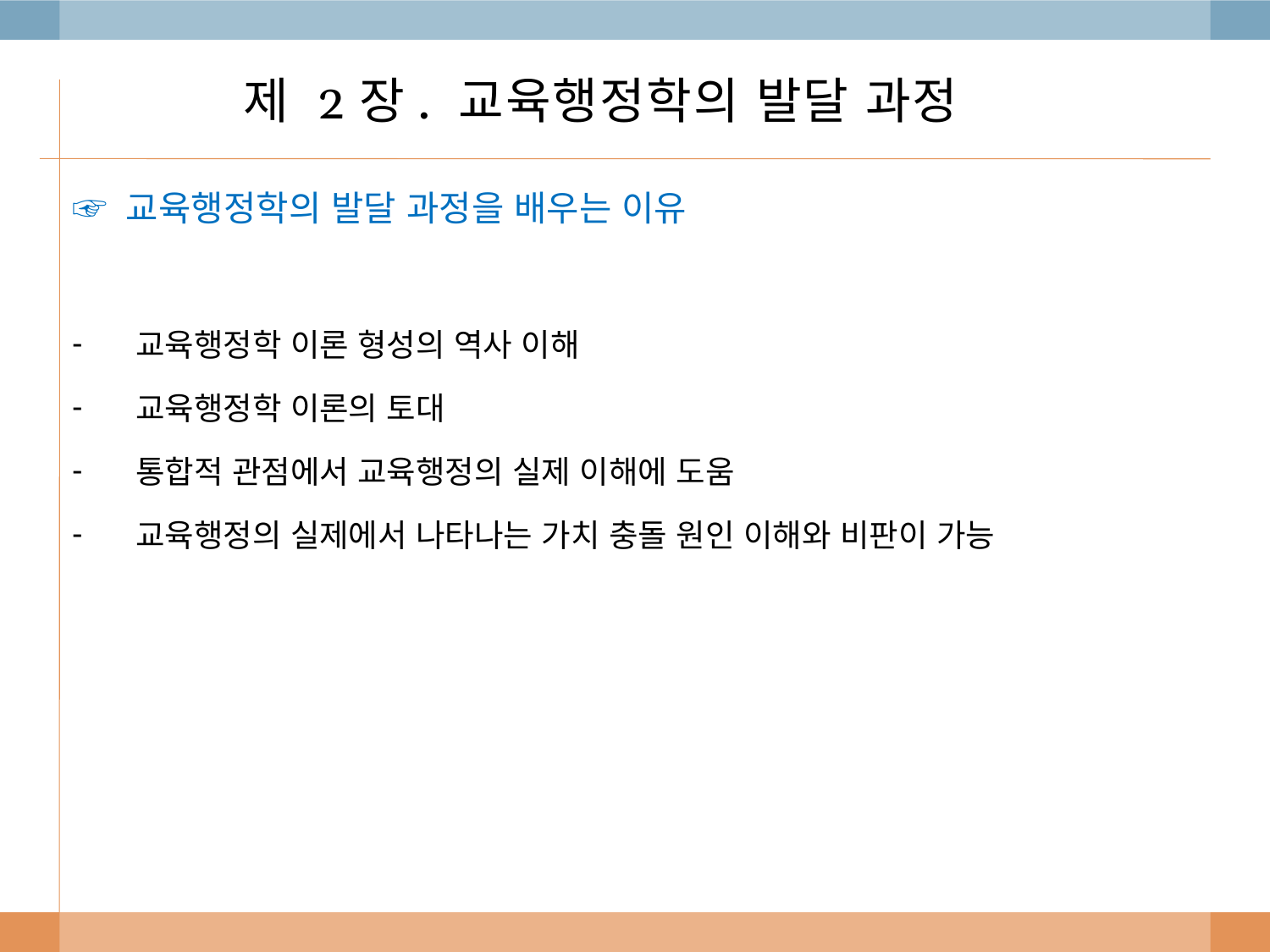

# 제 2장. 교육행정학의 발달 과정
☞ 교육행정학의 발달 과정을 배우는 이유

교육행정학 이론 형성의 역사 이해
교육행정학 이론의 토대
통합적 관점에서 교육행정의 실제 이해에 도움
교육행정의 실제에서 나타나는 가치 충돌 원인 이해와 비판이 가능